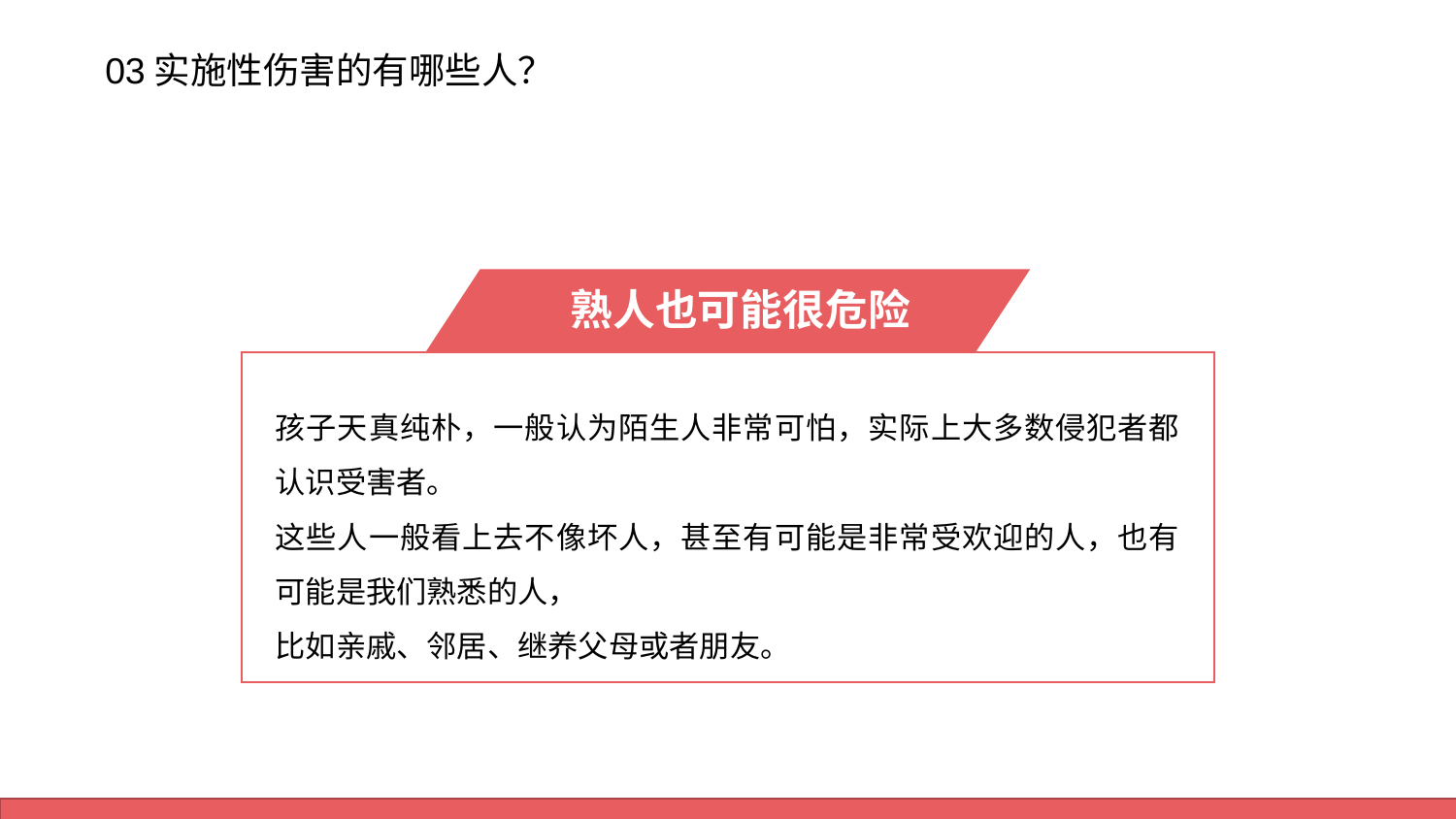

熟人也可能很危险

孩子天真纯朴，一般认为陌生人非常可怕，实际上大多数侵犯者都认识受害者。
这些人一般看上去不像坏人，甚至有可能是非常受欢迎的人，也有可能是我们熟悉的人，
比如亲戚、邻居、继养父母或者朋友。